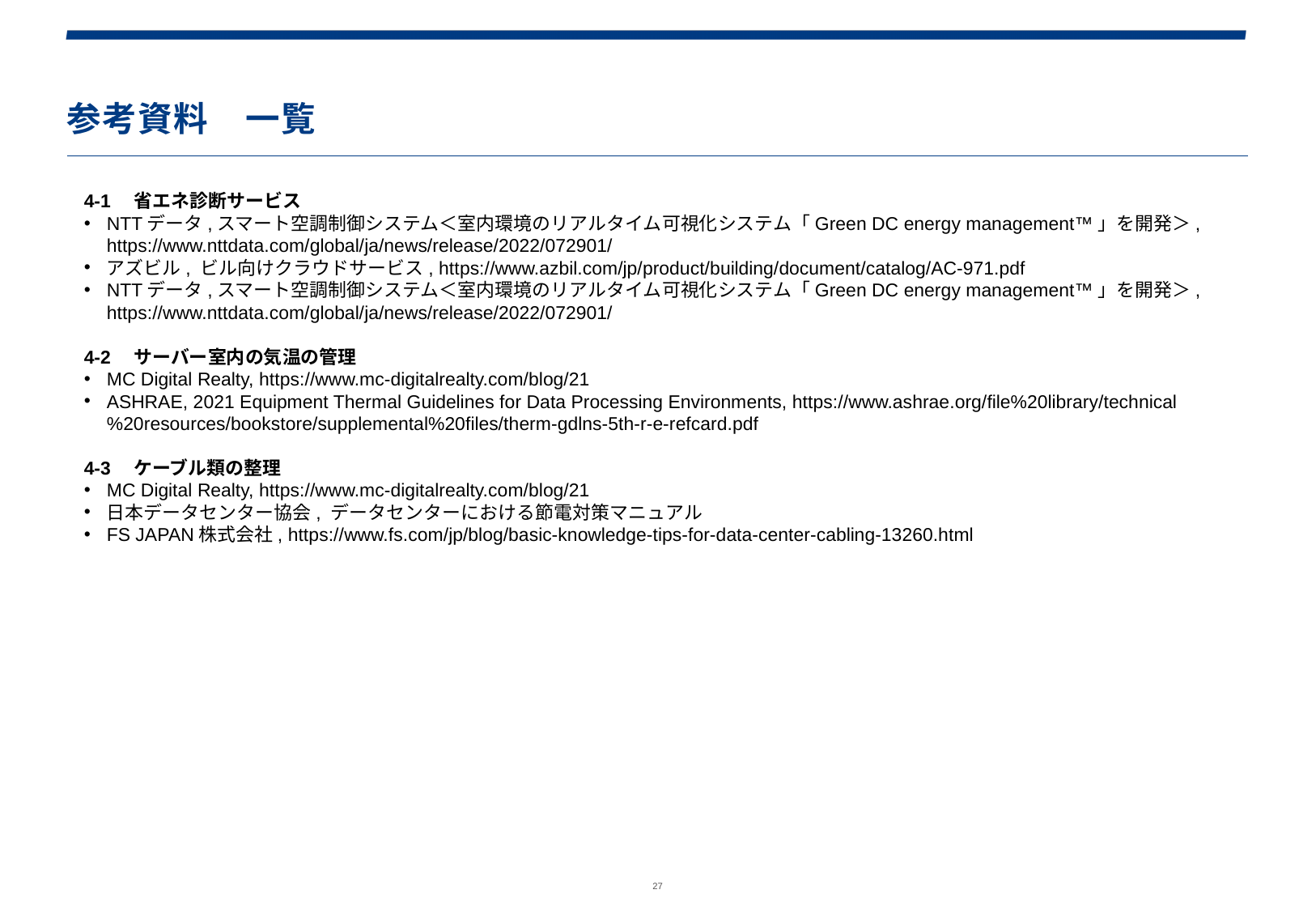

参考資料　一覧
4-1　省エネ診断サービス
NTTデータ,スマート空調制御システム＜室内環境のリアルタイム可視化システム「Green DC energy management™」を開発＞, https://www.nttdata.com/global/ja/news/release/2022/072901/
アズビル, ビル向けクラウドサービス, https://www.azbil.com/jp/product/building/document/catalog/AC-971.pdf
NTTデータ,スマート空調制御システム＜室内環境のリアルタイム可視化システム「Green DC energy management™」を開発＞, https://www.nttdata.com/global/ja/news/release/2022/072901/

4-2　サーバー室内の気温の管理
MC Digital Realty, https://www.mc-digitalrealty.com/blog/21
ASHRAE, 2021 Equipment Thermal Guidelines for Data Processing Environments, https://www.ashrae.org/file%20library/technical%20resources/bookstore/supplemental%20files/therm-gdlns-5th-r-e-refcard.pdf

4-3　ケーブル類の整理
MC Digital Realty, https://www.mc-digitalrealty.com/blog/21
日本データセンター協会, データセンターにおける節電対策マニュアル
FS JAPAN株式会社, https://www.fs.com/jp/blog/basic-knowledge-tips-for-data-center-cabling-13260.html